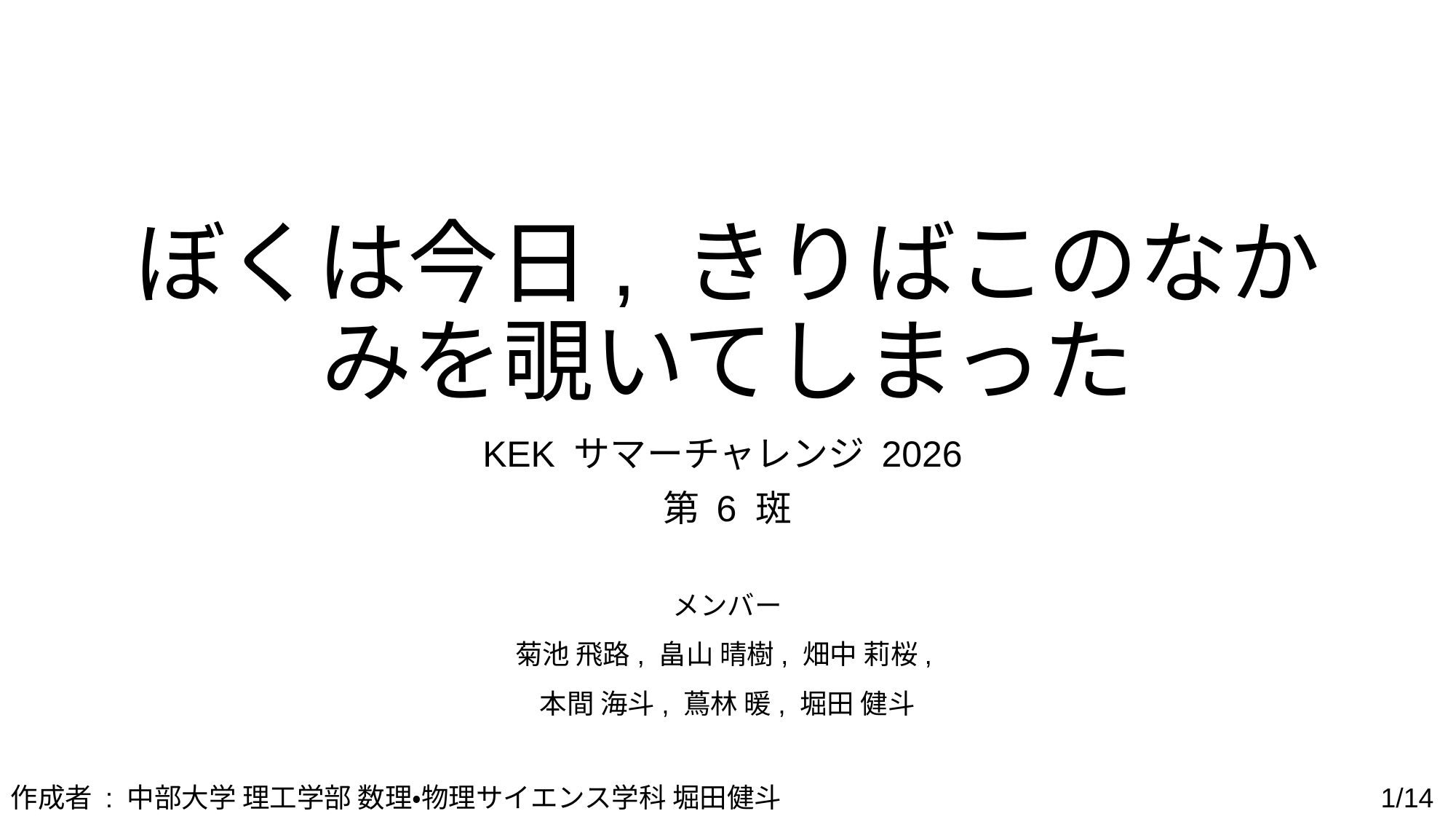

# ぼくは今日, きりばこのなかみを覗いてしまった
KEK サマーチャレンジ 2026
第 6 斑
メンバー
菊池 飛路, 畠山 晴樹, 畑中 莉桜,
本間 海斗, 蔦林 暖, 堀田 健斗
作成者 : 中部大学 理工学部 数理・物理サイエンス学科 堀田健斗
1/14